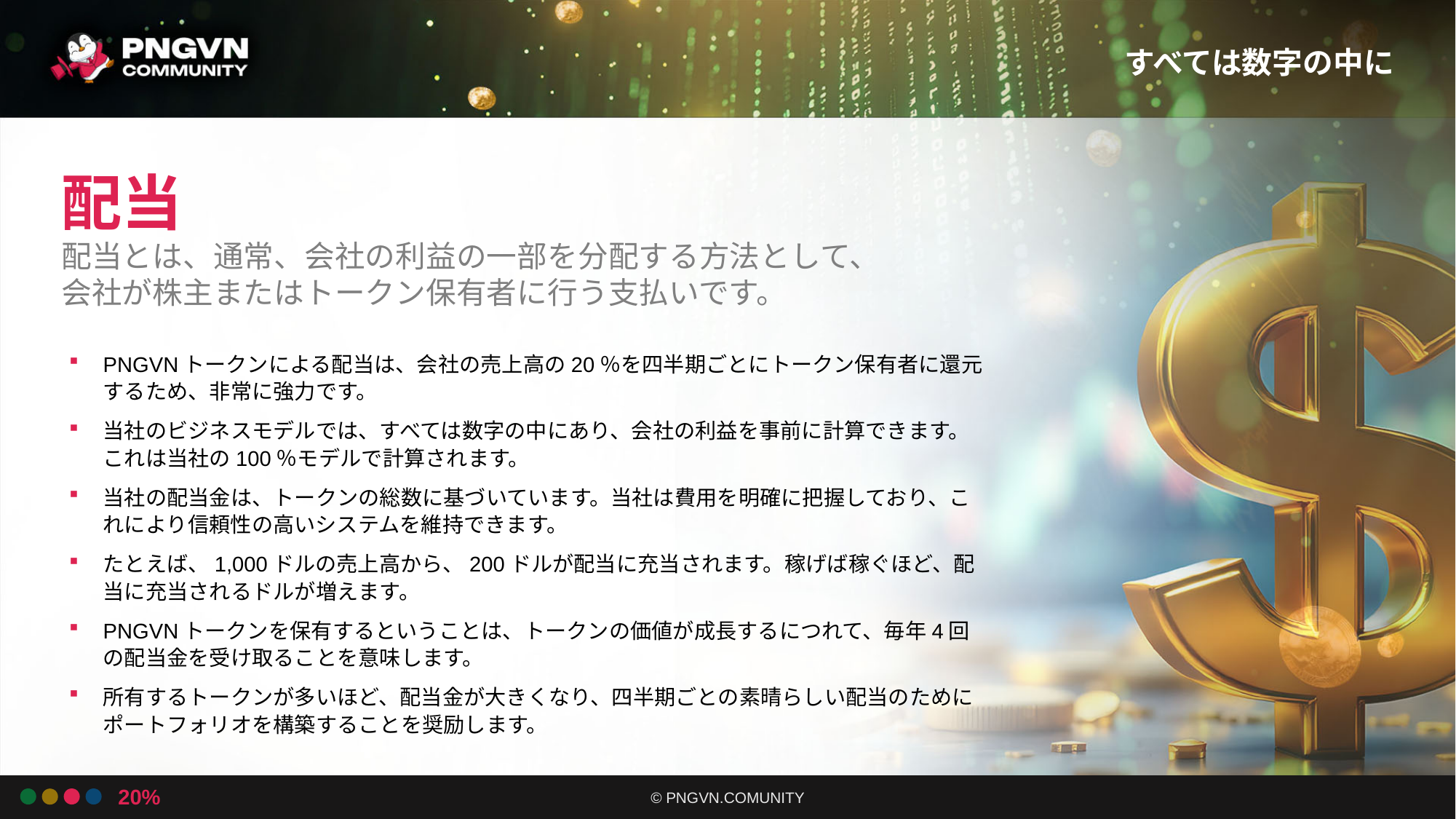

すべては数字の中に
配当
配当とは、通常、会社の利益の一部を分配する方法として、
会社が株主またはトークン保有者に行う支払いです。
PNGVNトークンによる配当は、会社の売上高の20％を四半期ごとにトークン保有者に還元するため、非常に強力です。
当社のビジネスモデルでは、すべては数字の中にあり、会社の利益を事前に計算できます。これは当社の100％モデルで計算されます。
当社の配当金は、トークンの総数に基づいています。当社は費用を明確に把握しており、これにより信頼性の高いシステムを維持できます。
たとえば、1,000ドルの売上高から、200ドルが配当に充当されます。稼げば稼ぐほど、配当に充当されるドルが増えます。
PNGVNトークンを保有するということは、トークンの価値が成長するにつれて、毎年4回の配当金を受け取ることを意味します。
所有するトークンが多いほど、配当金が大きくなり、四半期ごとの素晴らしい配当のためにポートフォリオを構築することを奨励します。
20%